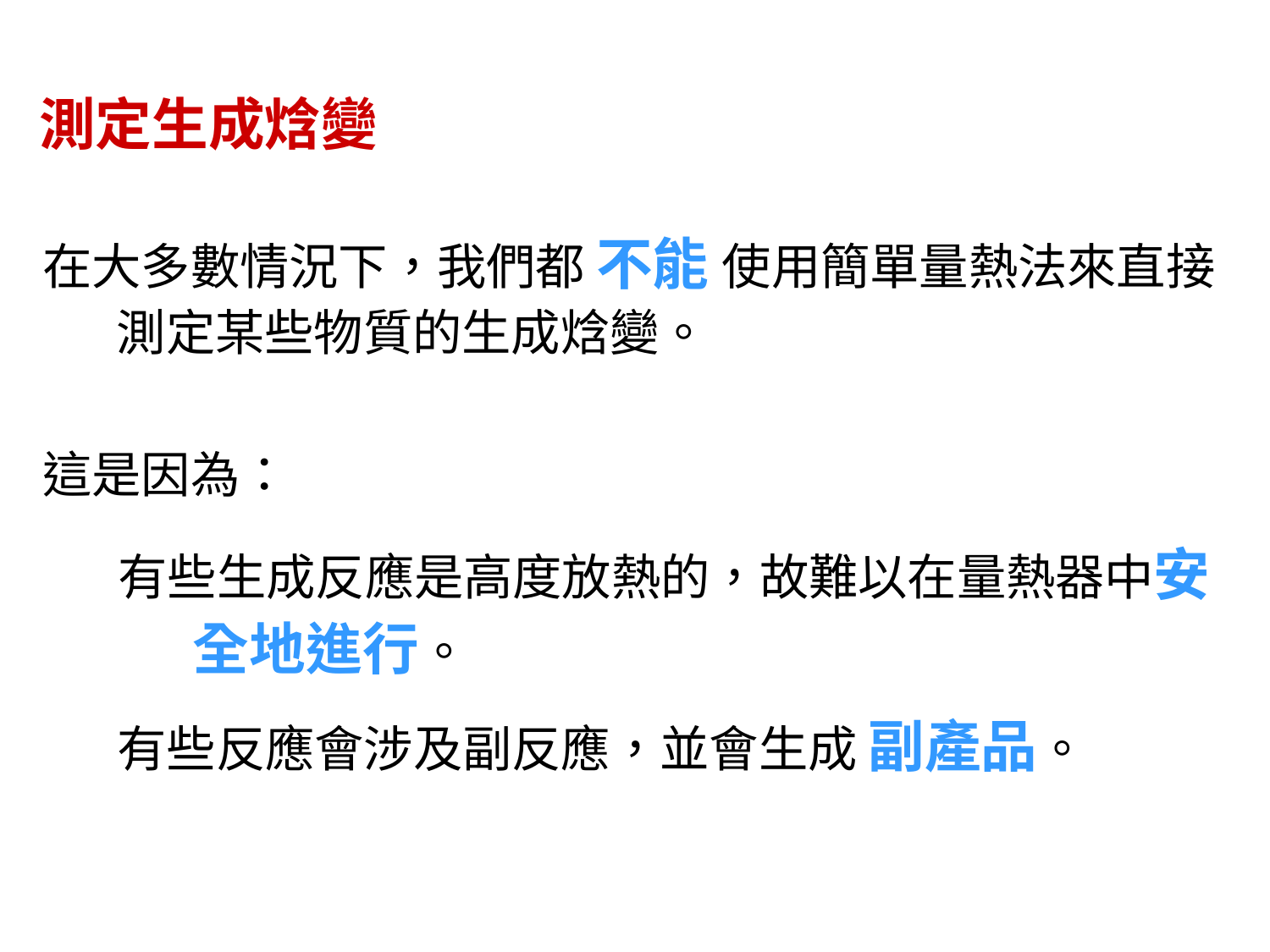

測定生成焓變
在大多數情況下，我們都 不能 使用簡單量熱法來直接測定某些物質的生成焓變。
這是因為：
有些生成反應是高度放熱的，故難以在量熱器中安全地進行。
有些反應會涉及副反應，並會生成 副產品。